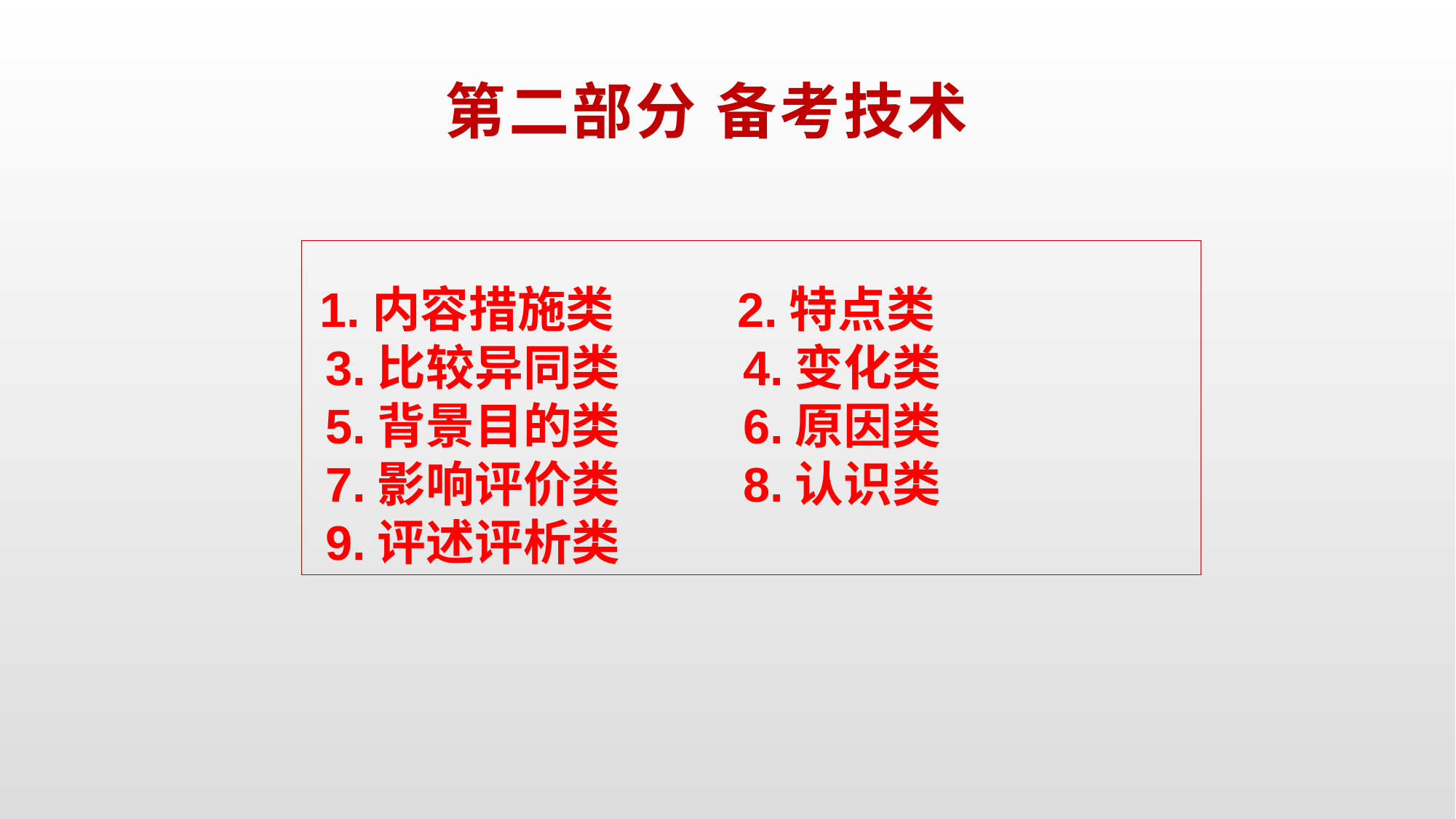

# 第二部分 备考技术

 1.内容措施类          2.特点类
 3.比较异同类          4.变化类
 5.背景目的类          6.原因类
 7.影响评价类          8.认识类
 9.评述评析类